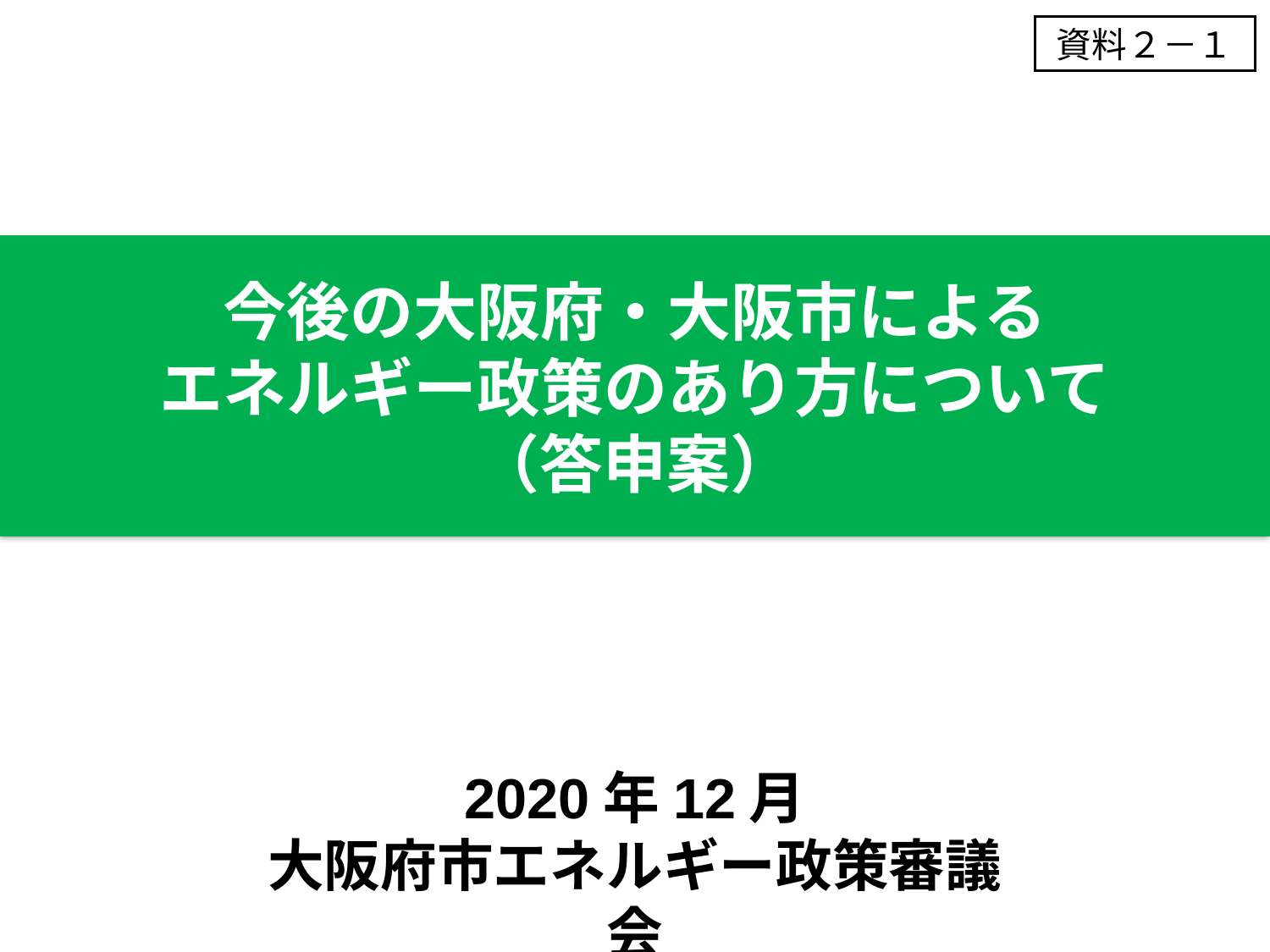

資料２－１
今後の大阪府・大阪市による
エネルギー政策のあり方について
（答申案）
2020年12月
大阪府市エネルギー政策審議会